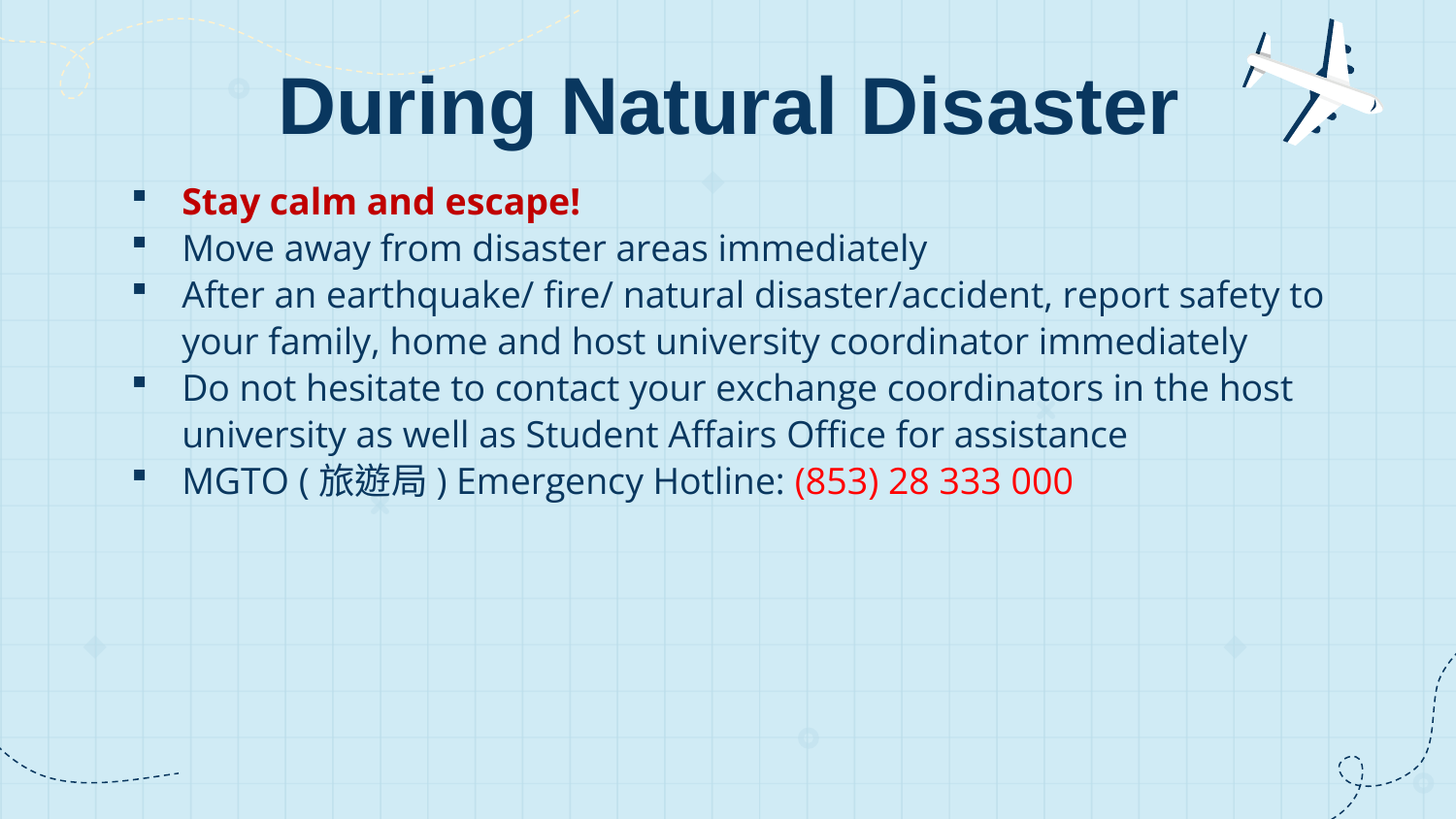

# During Natural Disaster

Stay calm and escape!
Move away from disaster areas immediately
After an earthquake/ fire/ natural disaster/accident, report safety to your family, home and host university coordinator immediately
Do not hesitate to contact your exchange coordinators in the host university as well as Student Affairs Office for assistance
MGTO (旅遊局) Emergency Hotline: (853) 28 333 000